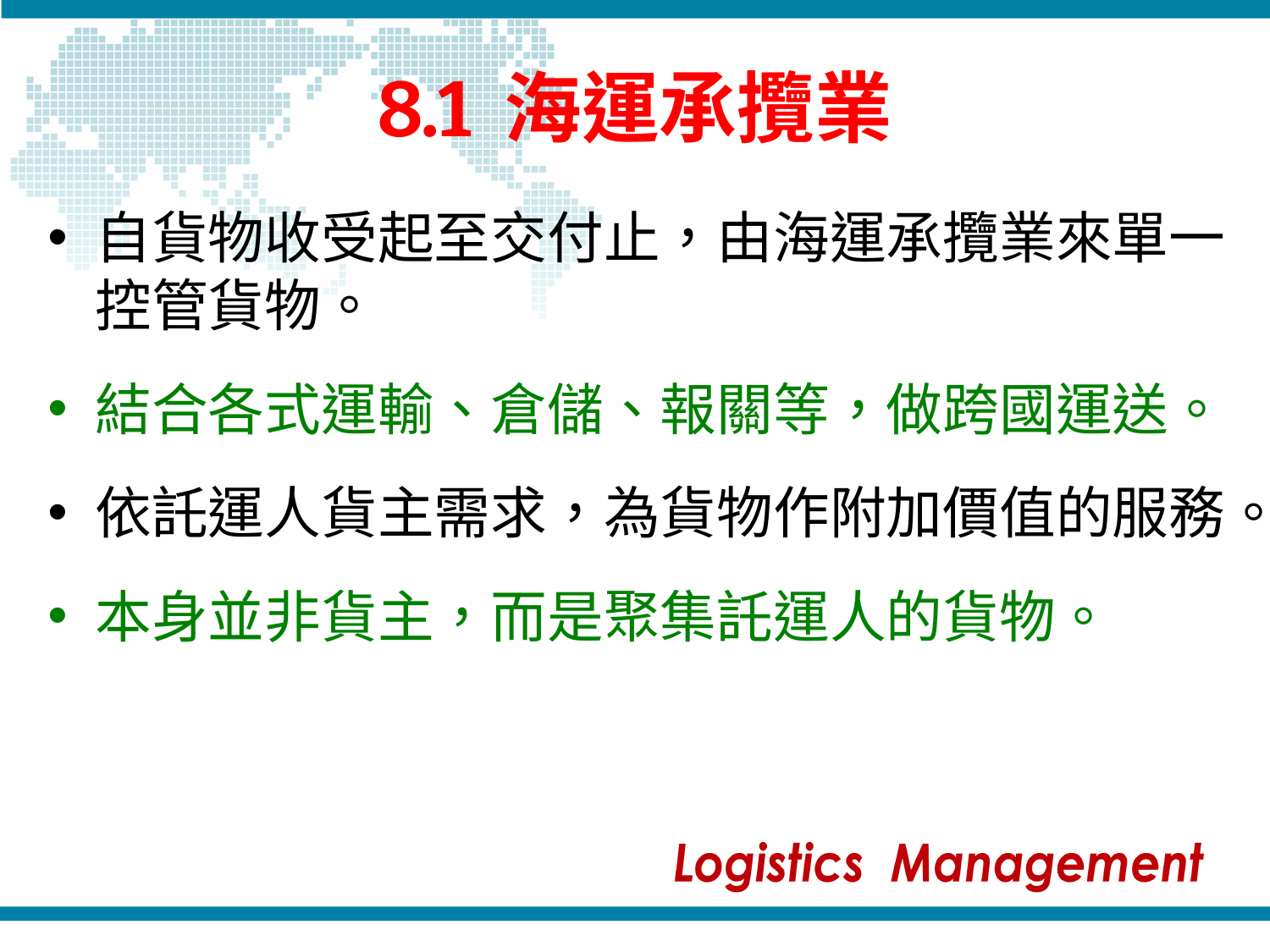

# 8.1 海運承攬業
自貨物收受起至交付止，由海運承攬業來單一控管貨物。

結合各式運輸、倉儲、報關等，做跨國運送。

依託運人貨主需求，為貨物作附加價值的服務。

本身並非貨主，而是聚集託運人的貨物。